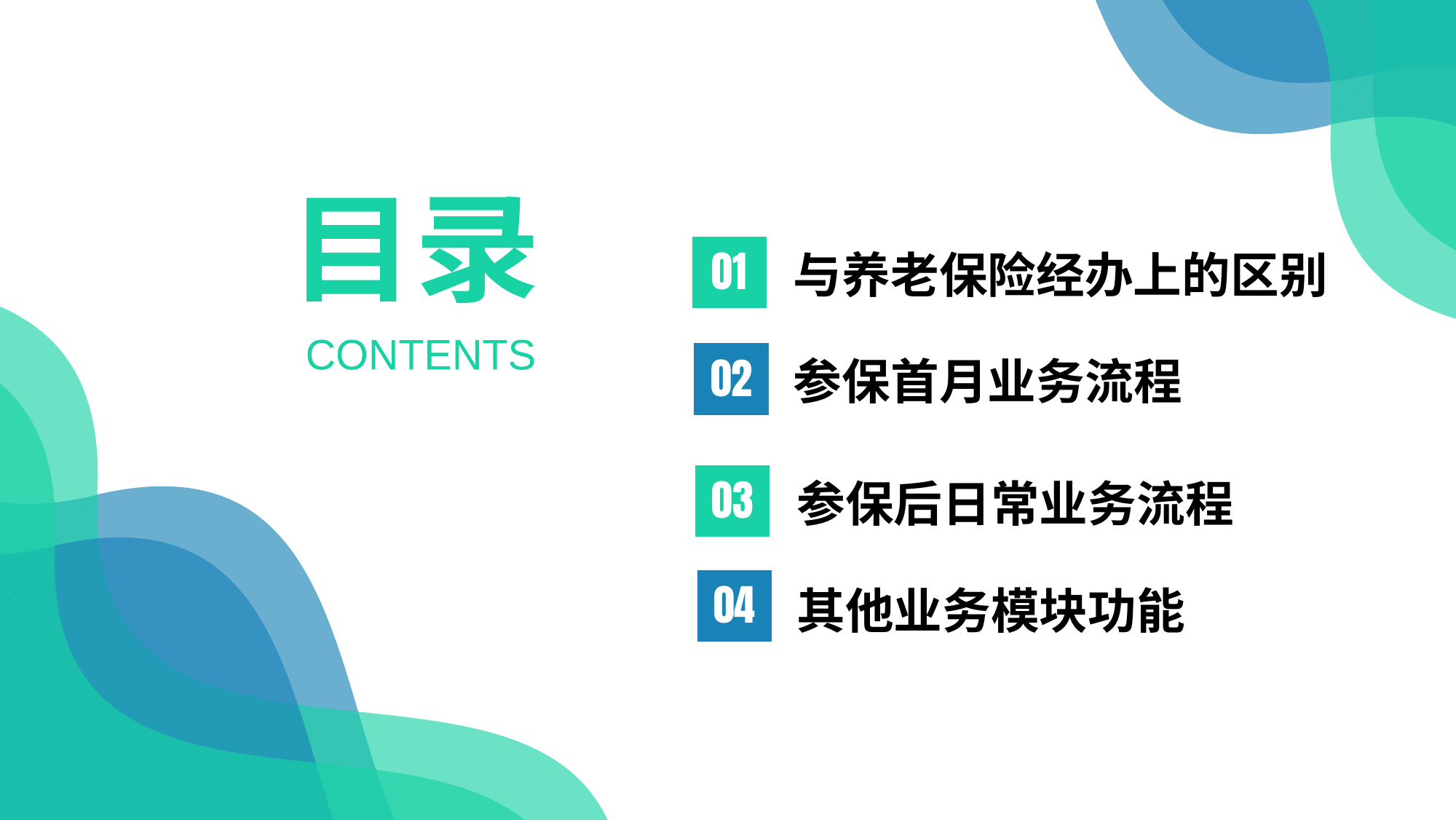

目录

01
与养老保险经办上的区别

CONTENTS

02
参保首月业务流程

03
参保后日常业务流程

04
其他业务模块功能